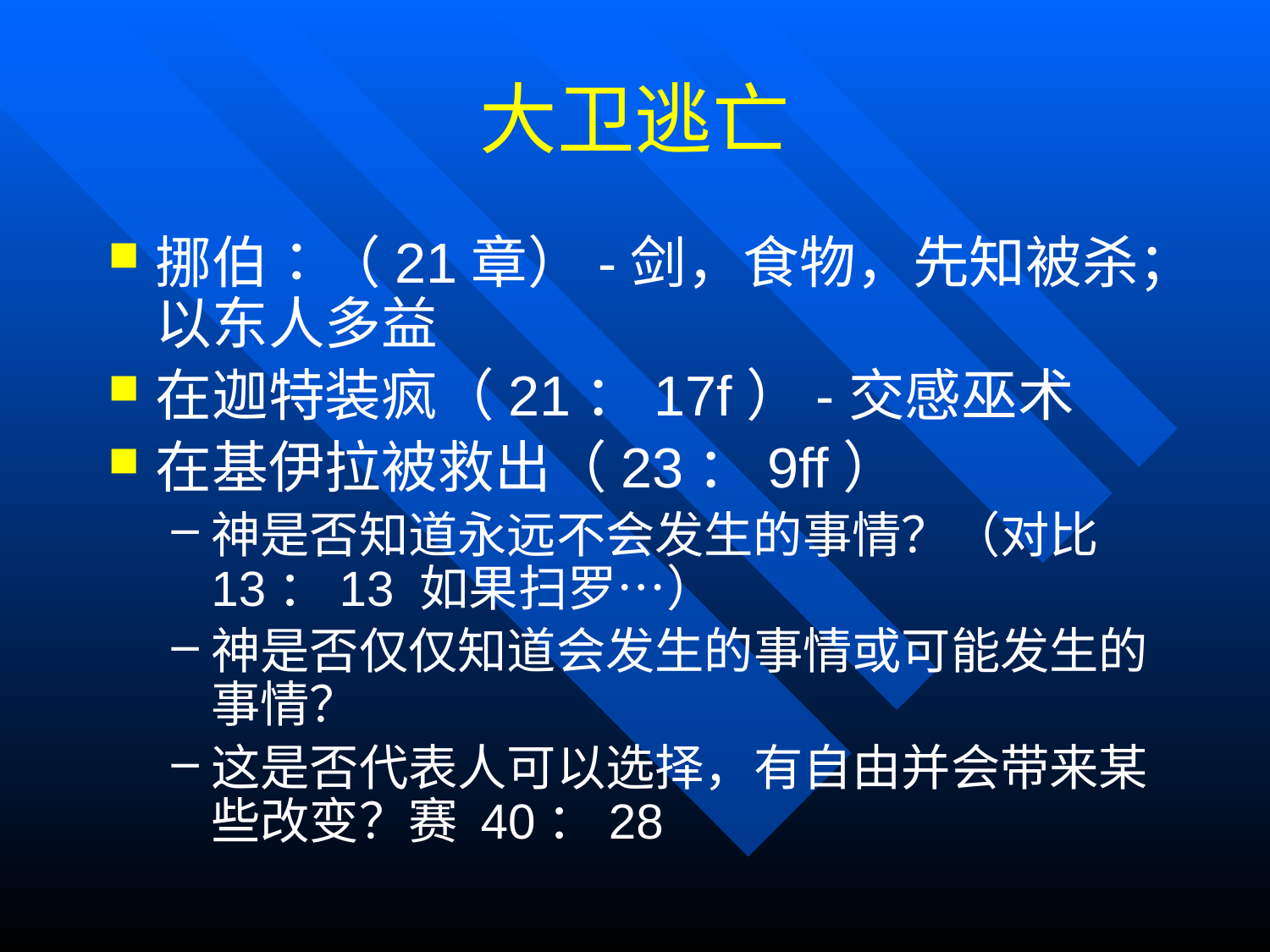

# 大卫逃亡
挪伯：（21章）-剑，食物，先知被杀；以东人多益
在迦特装疯（21：17f）-交感巫术
在基伊拉被救出（23：9ff）
神是否知道永远不会发生的事情？（对比13：13 如果扫罗…）
神是否仅仅知道会发生的事情或可能发生的事情？
这是否代表人可以选择，有自由并会带来某些改变？赛 40：28